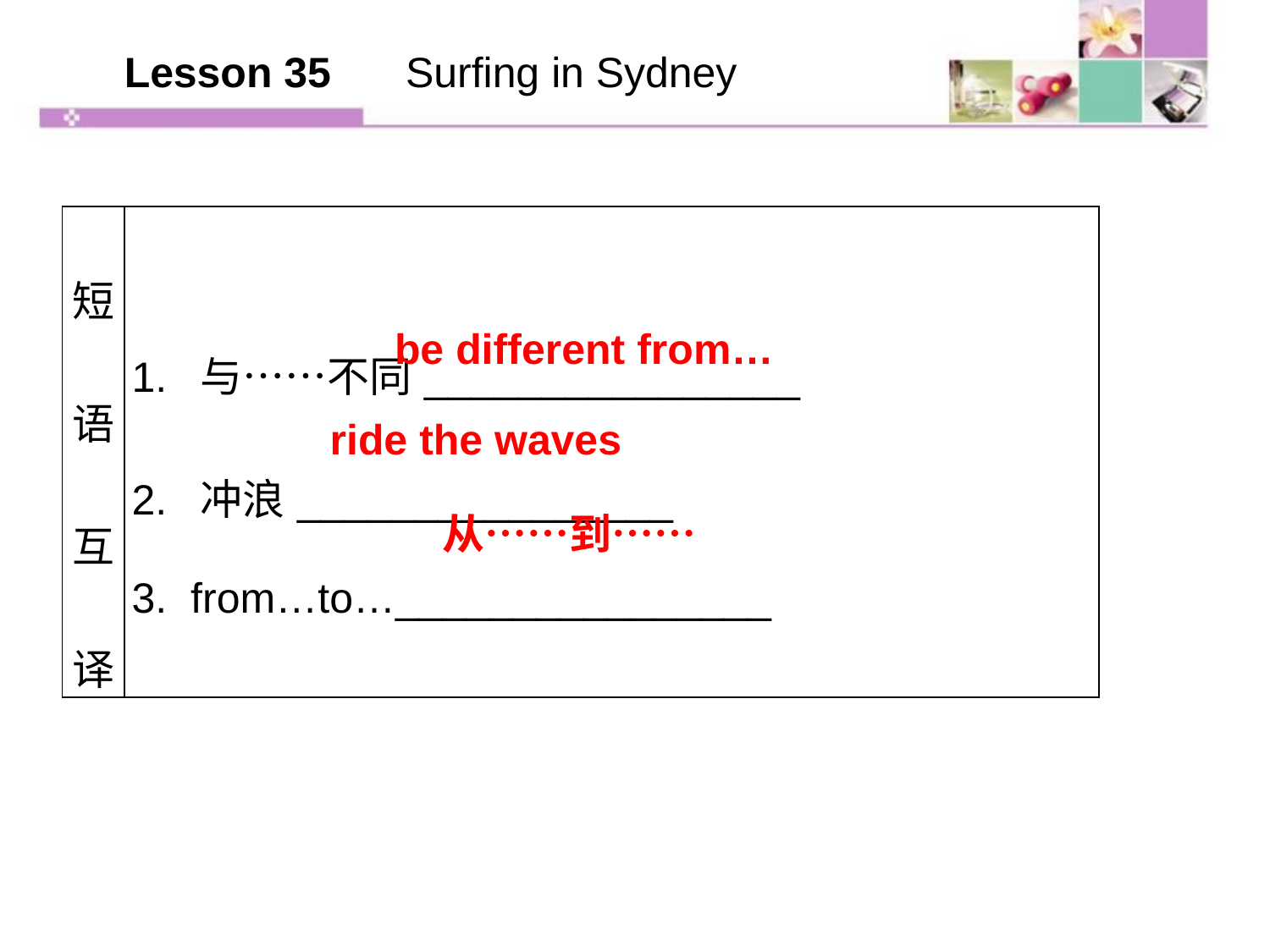

Lesson 35 　Surfing in Sydney
| 短语 互译 | 1. 与……不同\_\_\_\_\_\_\_\_\_\_\_\_\_\_\_\_ 2. 冲浪\_\_\_\_\_\_\_\_\_\_\_\_\_\_\_\_ 3. from…to…\_\_\_\_\_\_\_\_\_\_\_\_\_\_\_\_ |
| --- | --- |
be different from…
ride the waves
从……到……